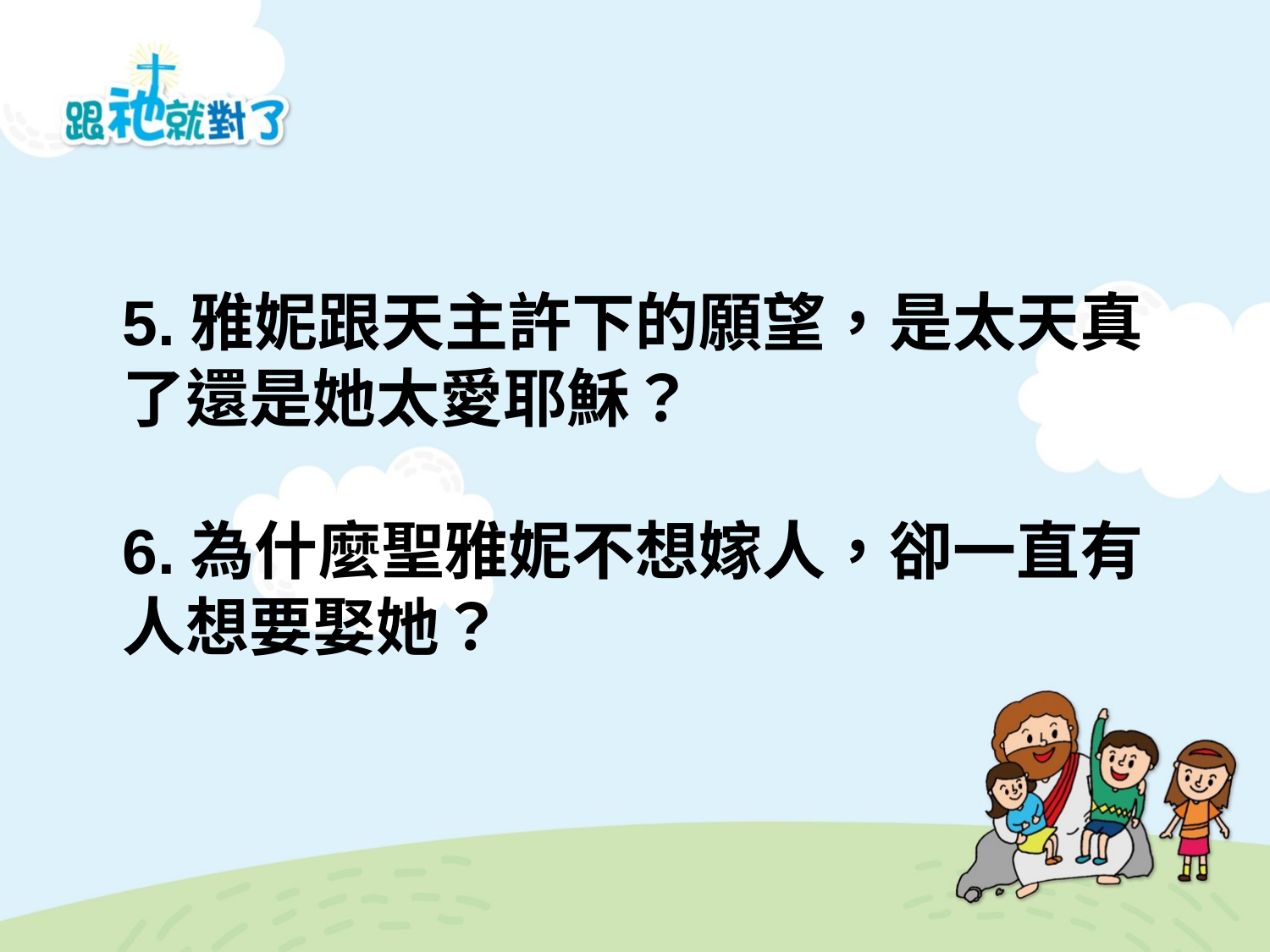

5.雅妮跟天主許下的願望，是太天真了還是她太愛耶穌？

6.為什麼聖雅妮不想嫁人，卻一直有人想要娶她？